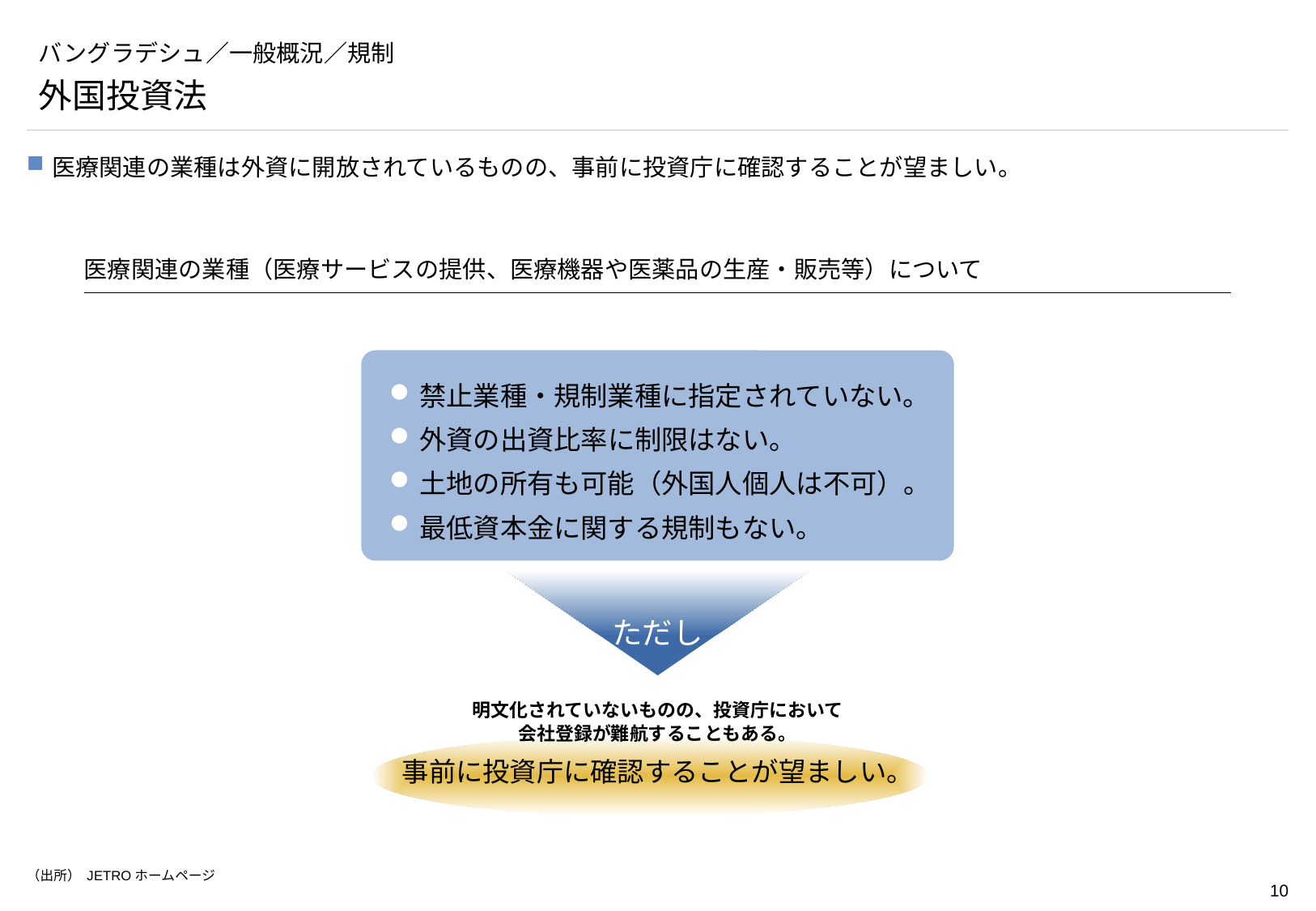

# バングラデシュ／一般概況／規制
外国投資法
医療関連の業種は外資に開放されているものの、事前に投資庁に確認することが望ましい。
医療関連の業種（医療サービスの提供、医療機器や医薬品の生産・販売等）について
禁止業種・規制業種に指定されていない。
外資の出資比率に制限はない。
土地の所有も可能（外国人個人は不可）。
最低資本金に関する規制もない。

ただし
明文化されていないものの、投資庁において
会社登録が難航することもある。
事前に投資庁に確認することが望ましい。

（出所） JETROホームページ